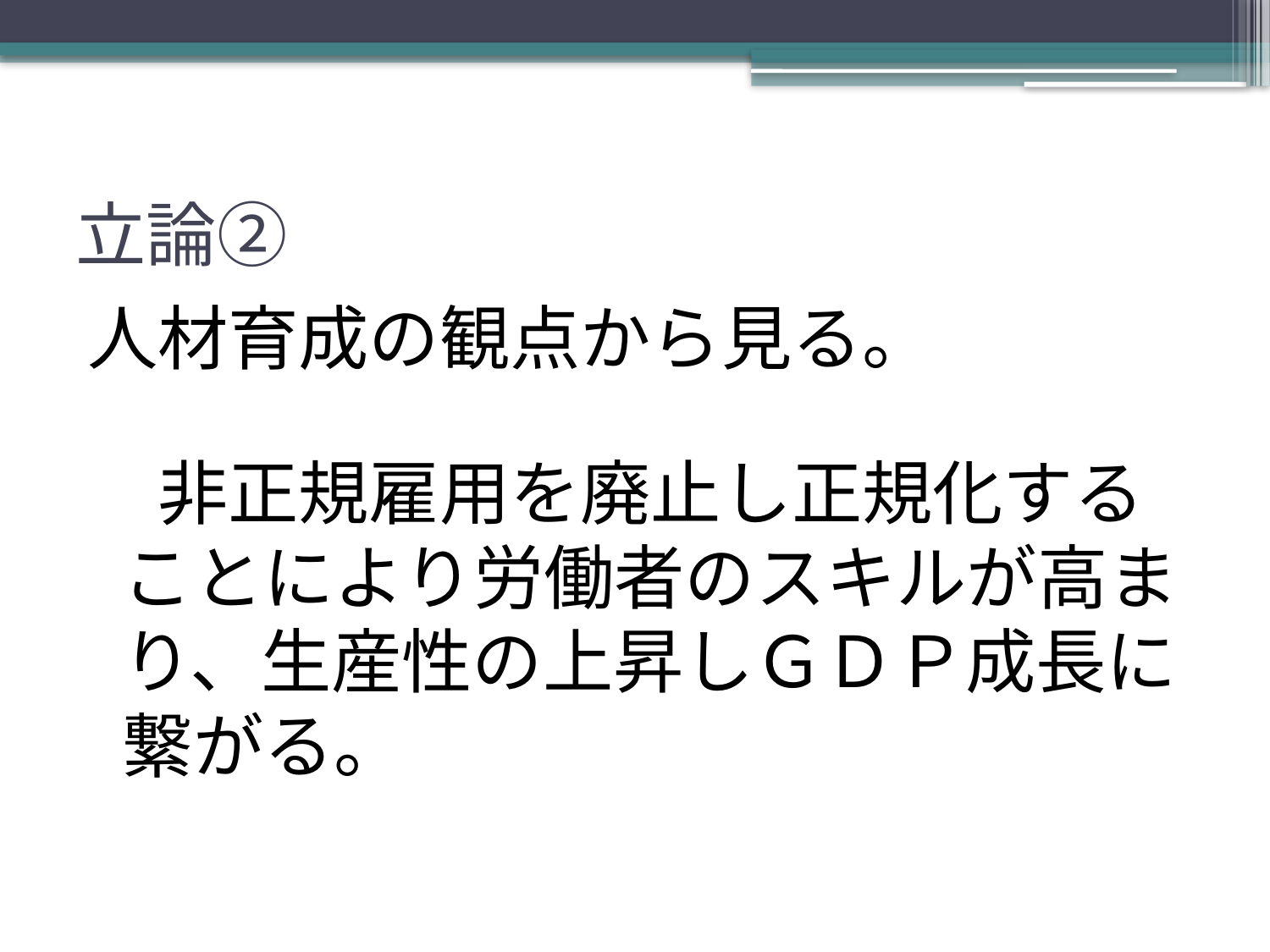

# 立論②
人材育成の観点から見る。

　非正規雇用を廃止し正規化することにより労働者のスキルが高まり、生産性の上昇しＧＤＰ成長に繋がる。